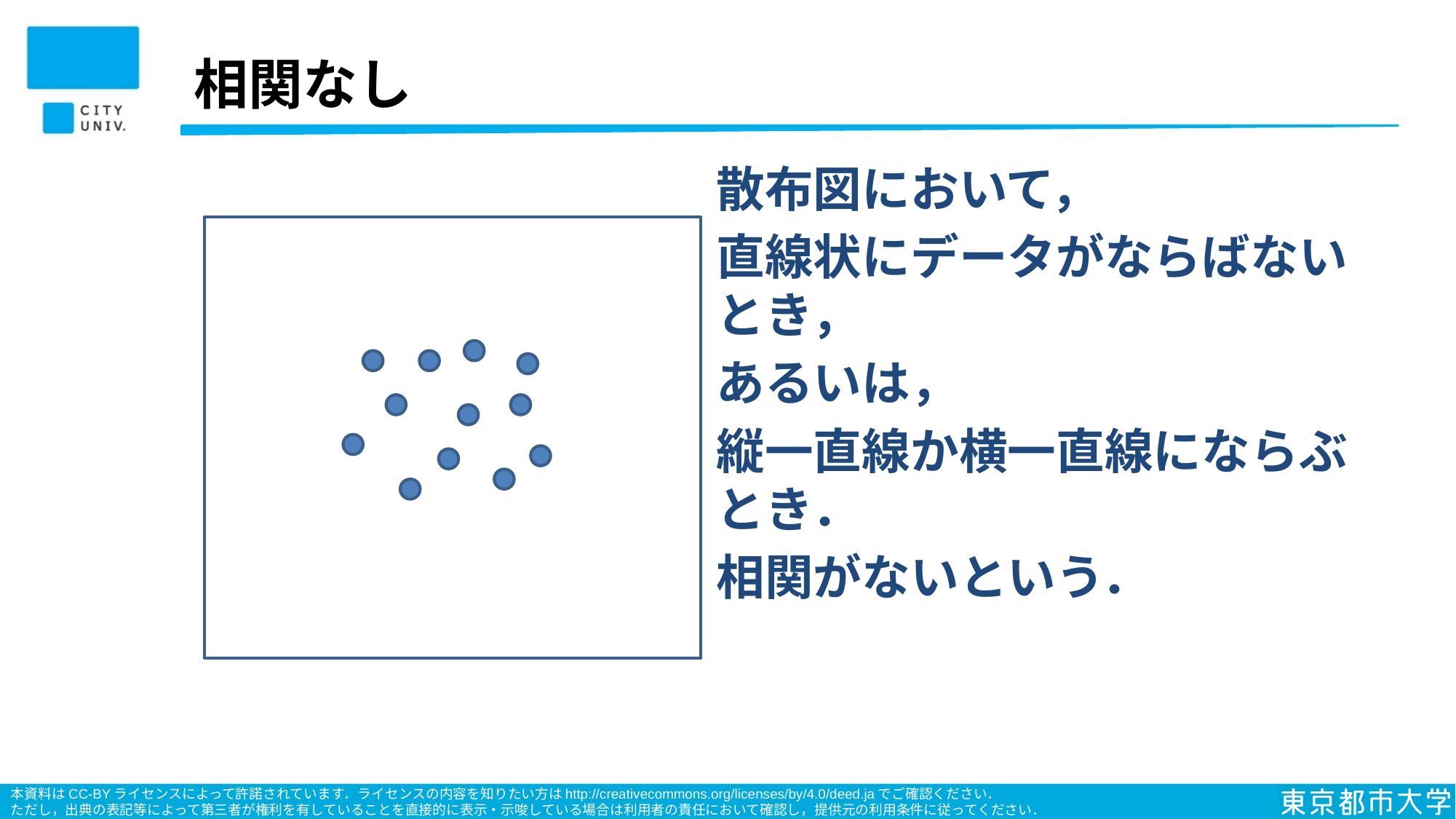

# 相関なし
散布図において，
直線状にデータがならばないとき，
あるいは，
縦一直線か横一直線にならぶとき．
相関がないという．